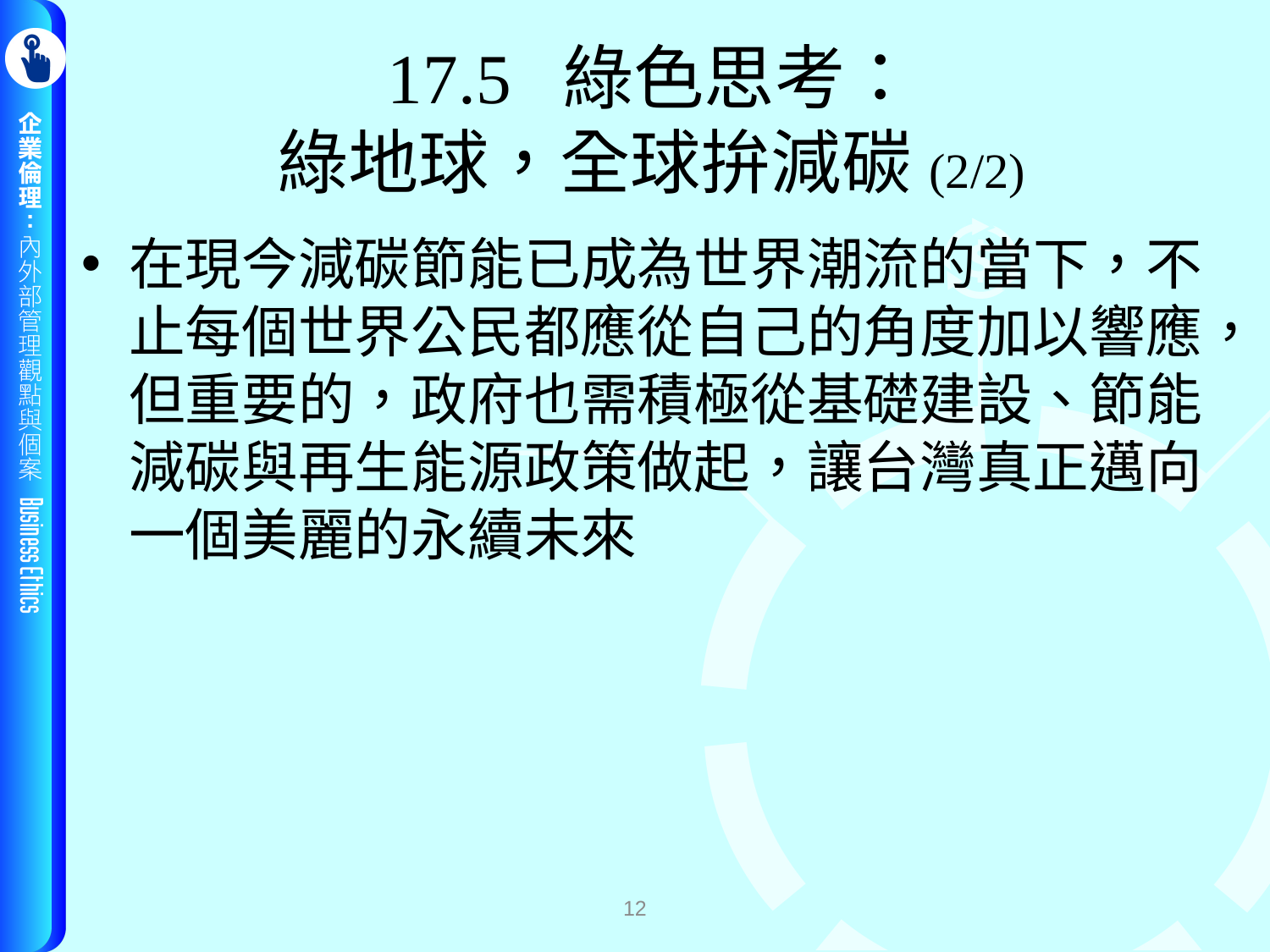

# 17.5  綠色思考： 綠地球，全球拚減碳(2/2)
在現今減碳節能已成為世界潮流的當下，不止每個世界公民都應從自己的角度加以響應，但重要的，政府也需積極從基礎建設、節能減碳與再生能源政策做起，讓台灣真正邁向一個美麗的永續未來
12